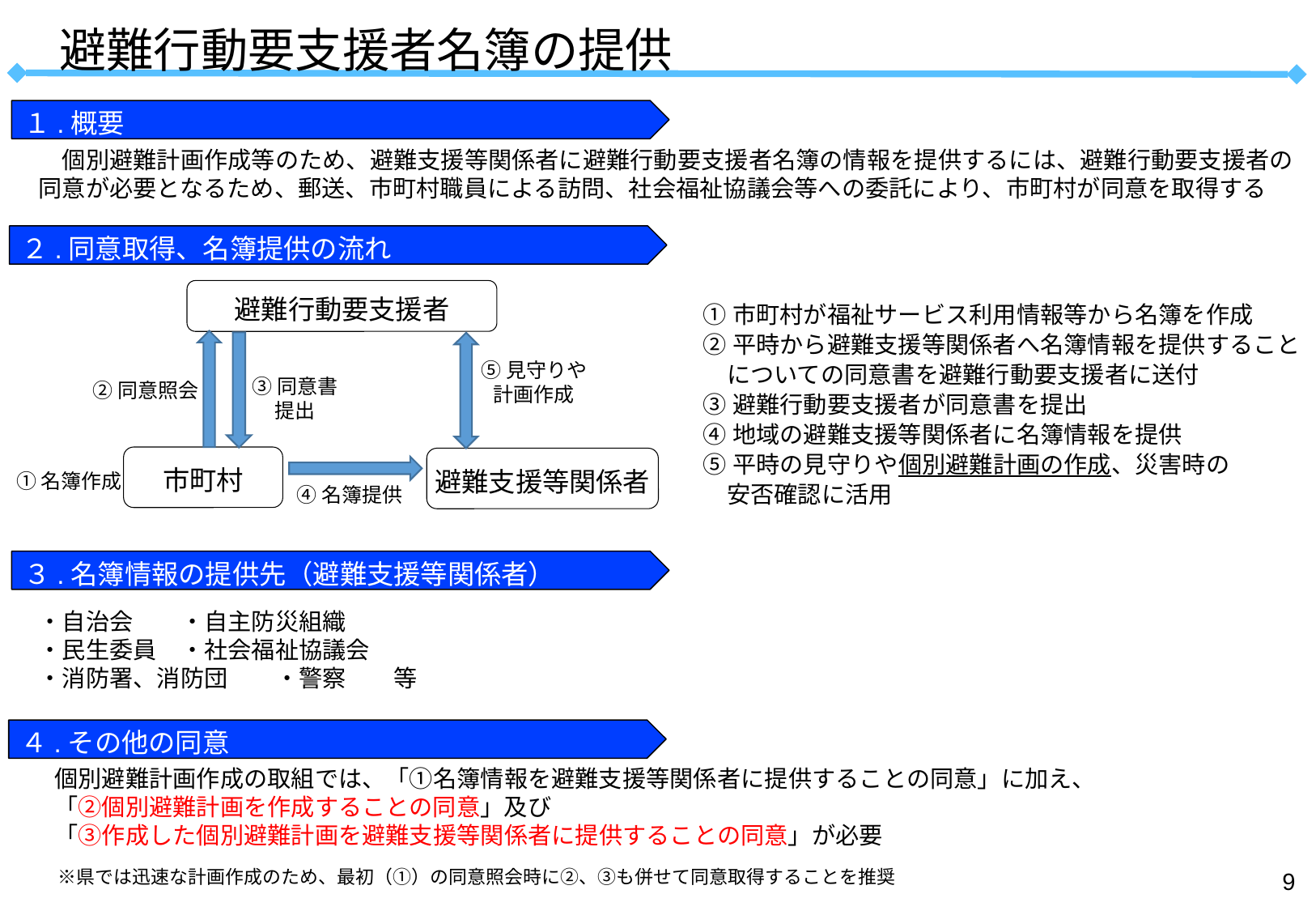

避難行動要支援者名簿の提供

１.概要
　個別避難計画作成等のため、避難支援等関係者に避難行動要支援者名簿の情報を提供するには、避難行動要支援者の同意が必要となるため、郵送、市町村職員による訪問、社会福祉協議会等への委託により、市町村が同意を取得する
２.同意取得、名簿提供の流れ
①市町村が福祉サービス利用情報等から名簿を作成
②平時から避難支援等関係者へ名簿情報を提供すること
　についての同意書を避難行動要支援者に送付
③避難行動要支援者が同意書を提出
④地域の避難支援等関係者に名簿情報を提供
⑤平時の見守りや個別避難計画の作成、災害時の
　安否確認に活用
避難行動要支援者
⑤見守りや計画作成
③同意書
提出
②同意照会

市町村
避難支援等関係者

①名簿作成
④名簿提供
３.名簿情報の提供先（避難支援等関係者）
・自治会　　・自主防災組織
・民生委員　・社会福祉協議会
・消防署、消防団　　・警察　　等
４.その他の同意
　個別避難計画作成の取組では、「①名簿情報を避難支援等関係者に提供することの同意」に加え、
　「②個別避難計画を作成することの同意」及び
　「③作成した個別避難計画を避難支援等関係者に提供することの同意」が必要

　　※県では迅速な計画作成のため、最初（①）の同意照会時に②、③も併せて同意取得することを推奨
9